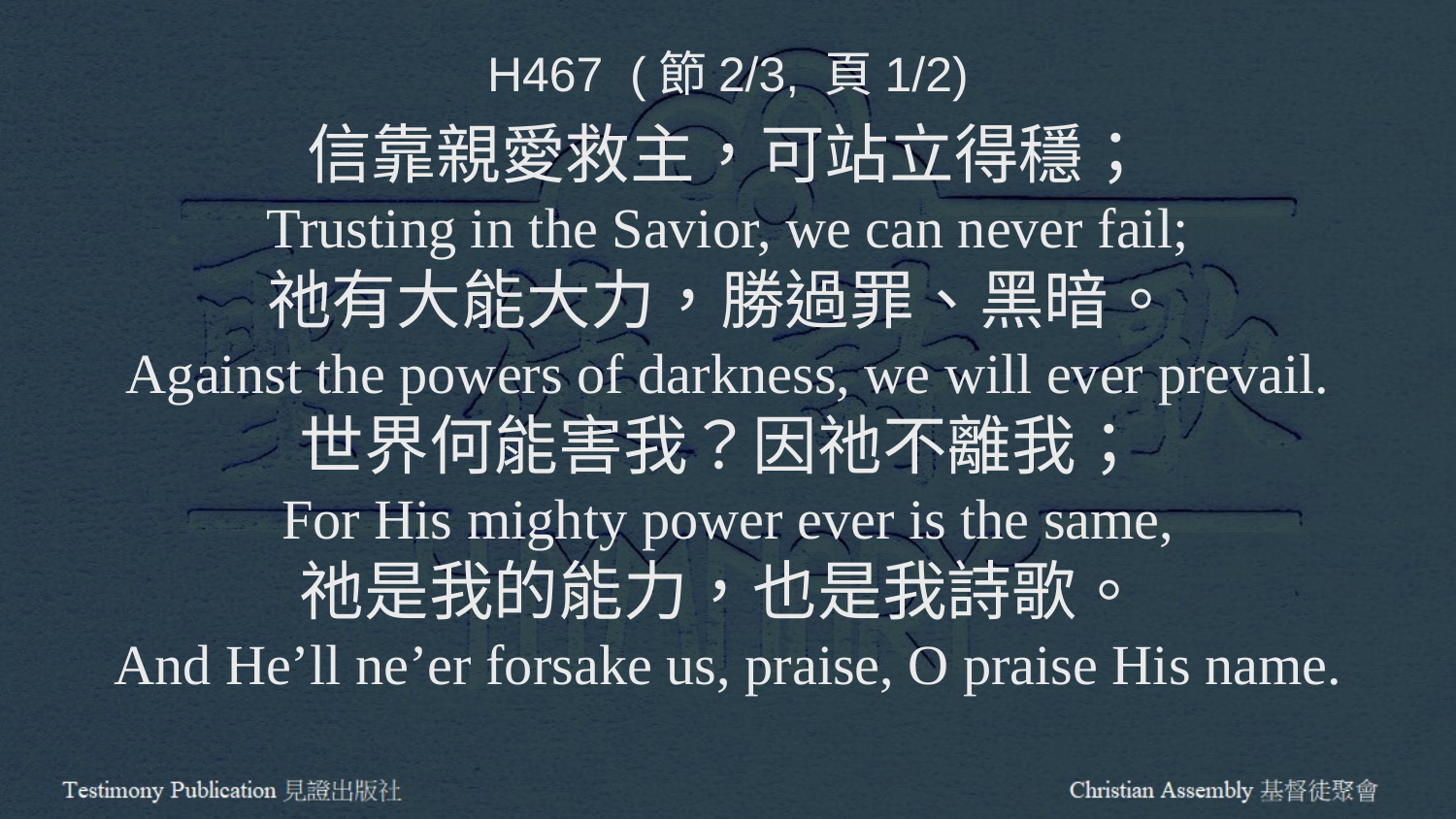

H467  (節2/3, 頁1/2)
信靠親愛救主，可站立得穩；
Trusting in the Savior, we can never fail;
祂有大能大力，勝過罪、黑暗。
Against the powers of darkness, we will ever prevail.
世界何能害我？因祂不離我；
For His mighty power ever is the same,
祂是我的能力，也是我詩歌。
And He’ll ne’er forsake us, praise, O praise His name.